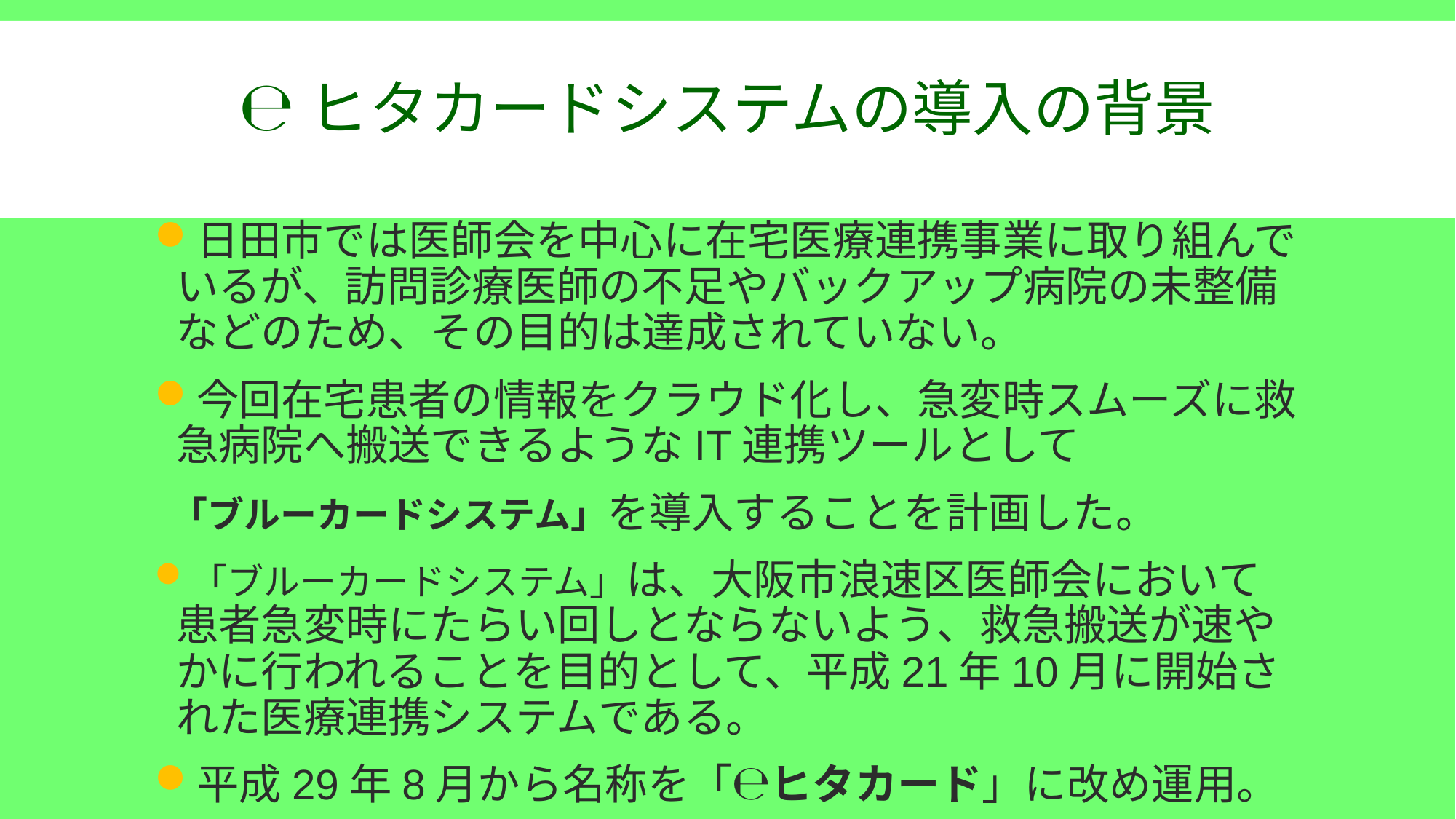

# ℮ヒタカードシステムの導入の背景
日田市では医師会を中心に在宅医療連携事業に取り組んでいるが、訪問診療医師の不足やバックアップ病院の未整備などのため、その目的は達成されていない。
今回在宅患者の情報をクラウド化し、急変時スムーズに救急病院へ搬送できるようなIT連携ツールとして
 「ブルーカードシステム」を導入することを計画した。
「ブルーカードシステム」は、大阪市浪速区医師会において患者急変時にたらい回しとならないよう、救急搬送が速やかに行われることを目的として、平成21年10月に開始された医療連携システムである。
平成29年8月から名称を「℮ヒタカード」に改め運用。